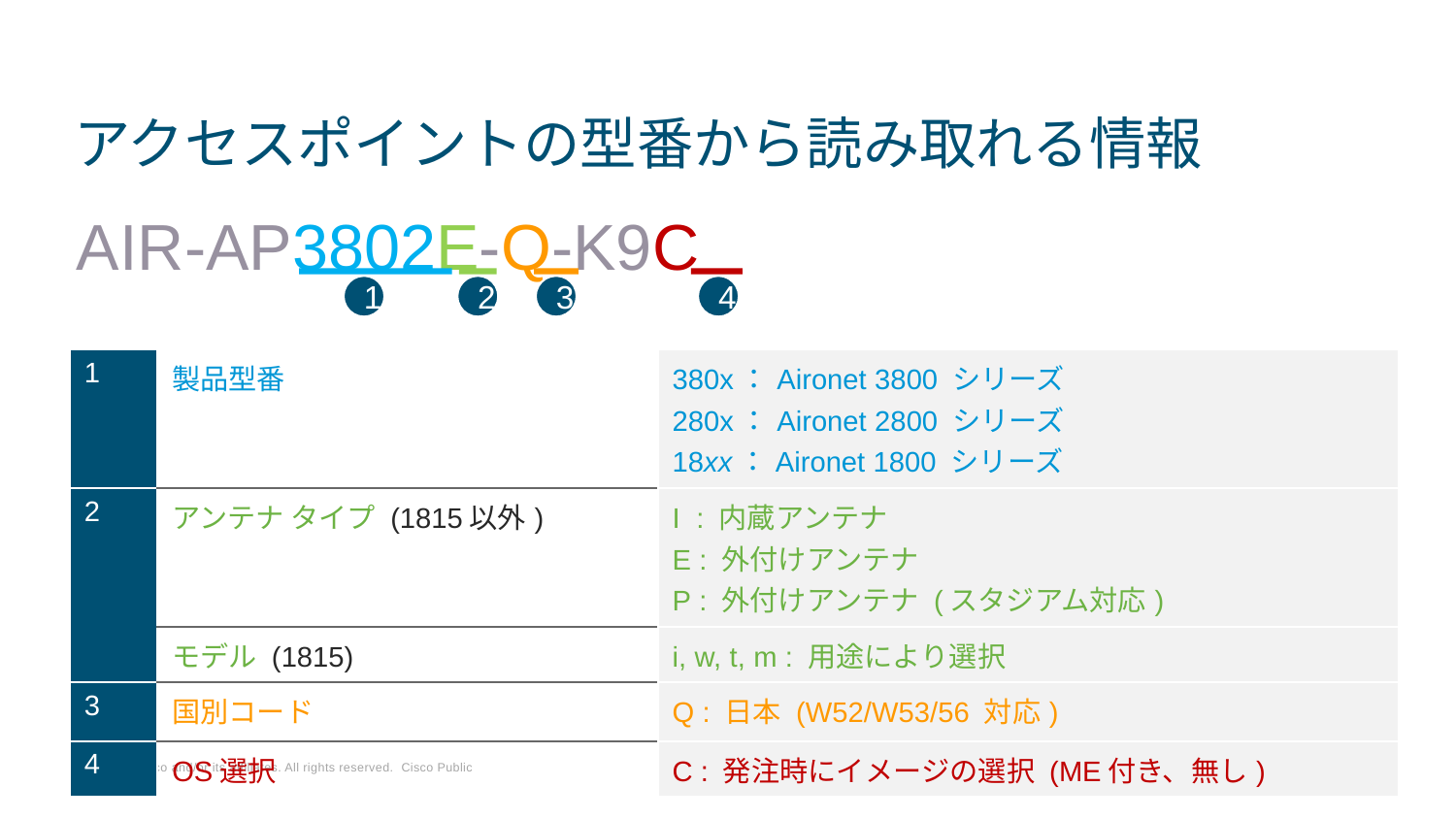

# アクセスポイントの型番から読み取れる情報
AIR-AP3802E-Q-K9C

2
1
3
4
| 1 | 製品型番 | 380x：Aironet 3800 シリーズ 280x：Aironet 2800 シリーズ 18xx：Aironet 1800 シリーズ |
| --- | --- | --- |
| 2 | アンテナ タイプ (1815以外) | I : 内蔵アンテナ E : 外付けアンテナ P : 外付けアンテナ (スタジアム対応) |
|  | モデル (1815) | i, w, t, m : 用途により選択 |
| 3 | 国別コード | Q : 日本 (W52/W53/56 対応) |
| 4 | OS選択 | C : 発注時にイメージの選択 (ME付き、無し) |